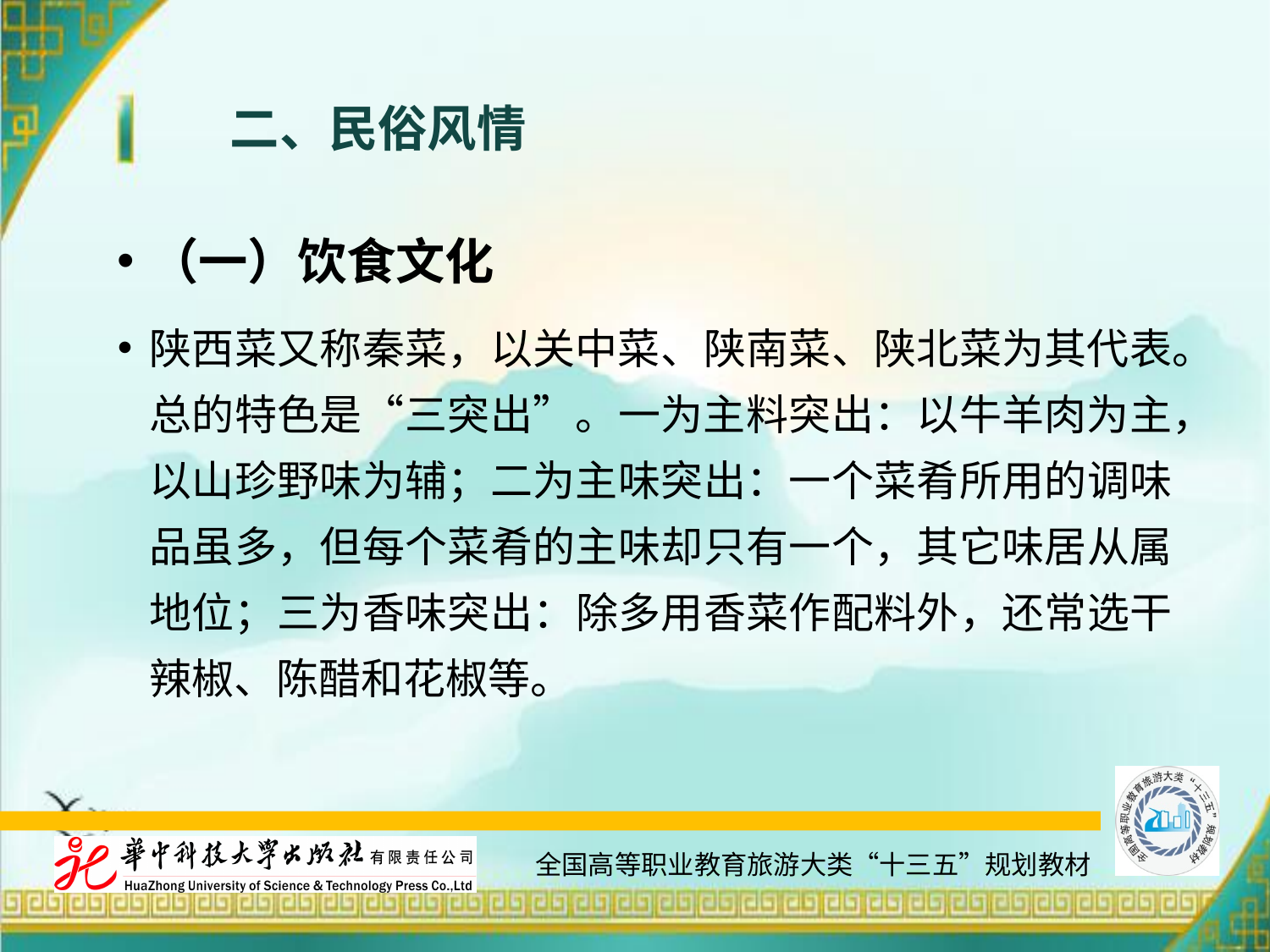

# 二、民俗风情
（一）饮食文化
陕西菜又称秦菜，以关中菜、陕南菜、陕北菜为其代表。总的特色是“三突出”。一为主料突出：以牛羊肉为主，以山珍野味为辅；二为主味突出：一个菜肴所用的调味品虽多，但每个菜肴的主味却只有一个，其它味居从属地位；三为香味突出：除多用香菜作配料外，还常选干辣椒、陈醋和花椒等。